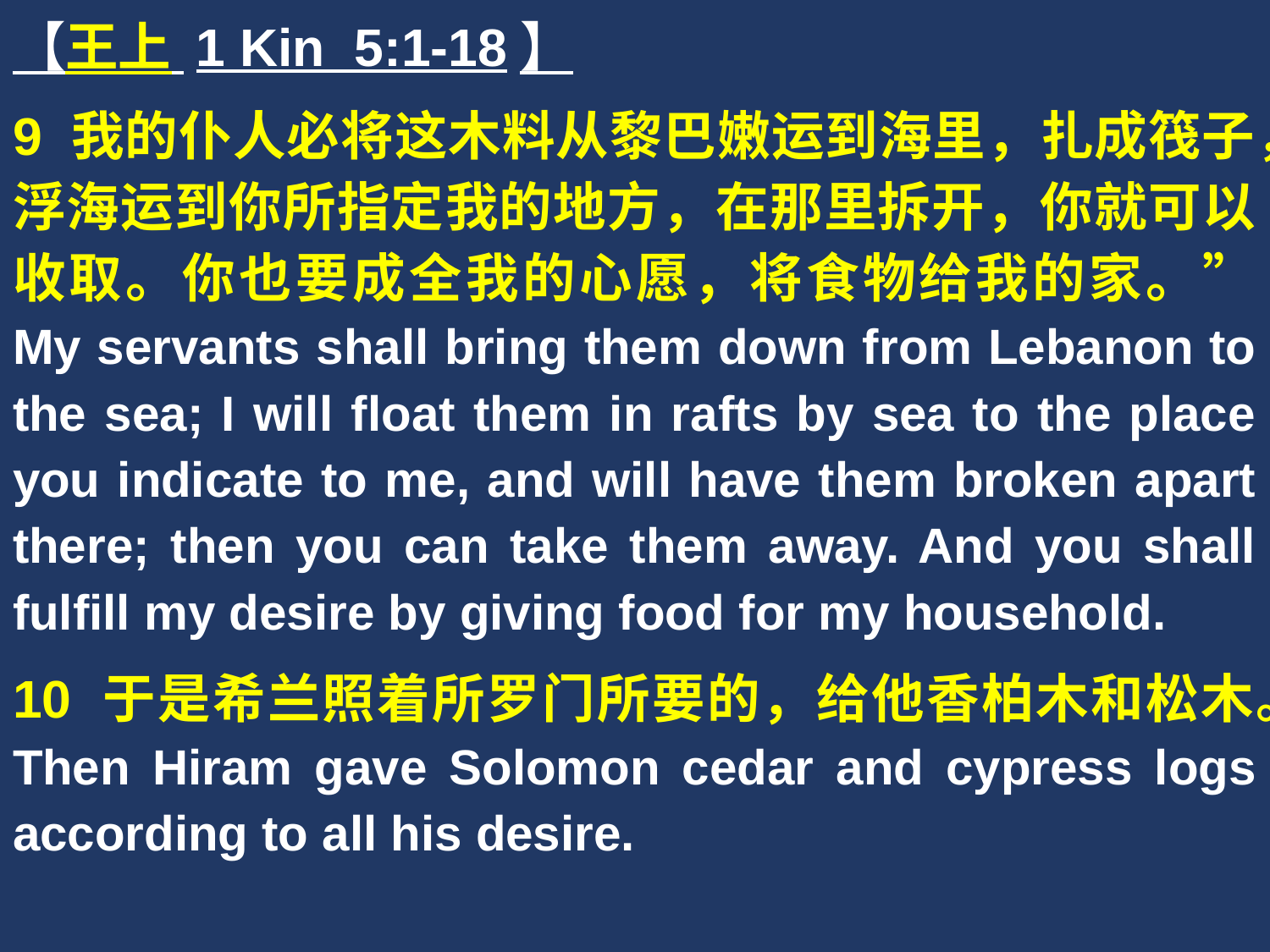

【王上 1 Kin  5:1-18】
9 我的仆人必将这木料从黎巴嫩运到海里，扎成筏子，浮海运到你所指定我的地方，在那里拆开，你就可以收取。你也要成全我的心愿，将食物给我的家。” My servants shall bring them down from Lebanon to the sea; I will float them in rafts by sea to the place you indicate to me, and will have them broken apart there; then you can take them away. And you shall fulfill my desire by giving food for my household.
10 于是希兰照着所罗门所要的，给他香柏木和松木。Then Hiram gave Solomon cedar and cypress logs according to all his desire.